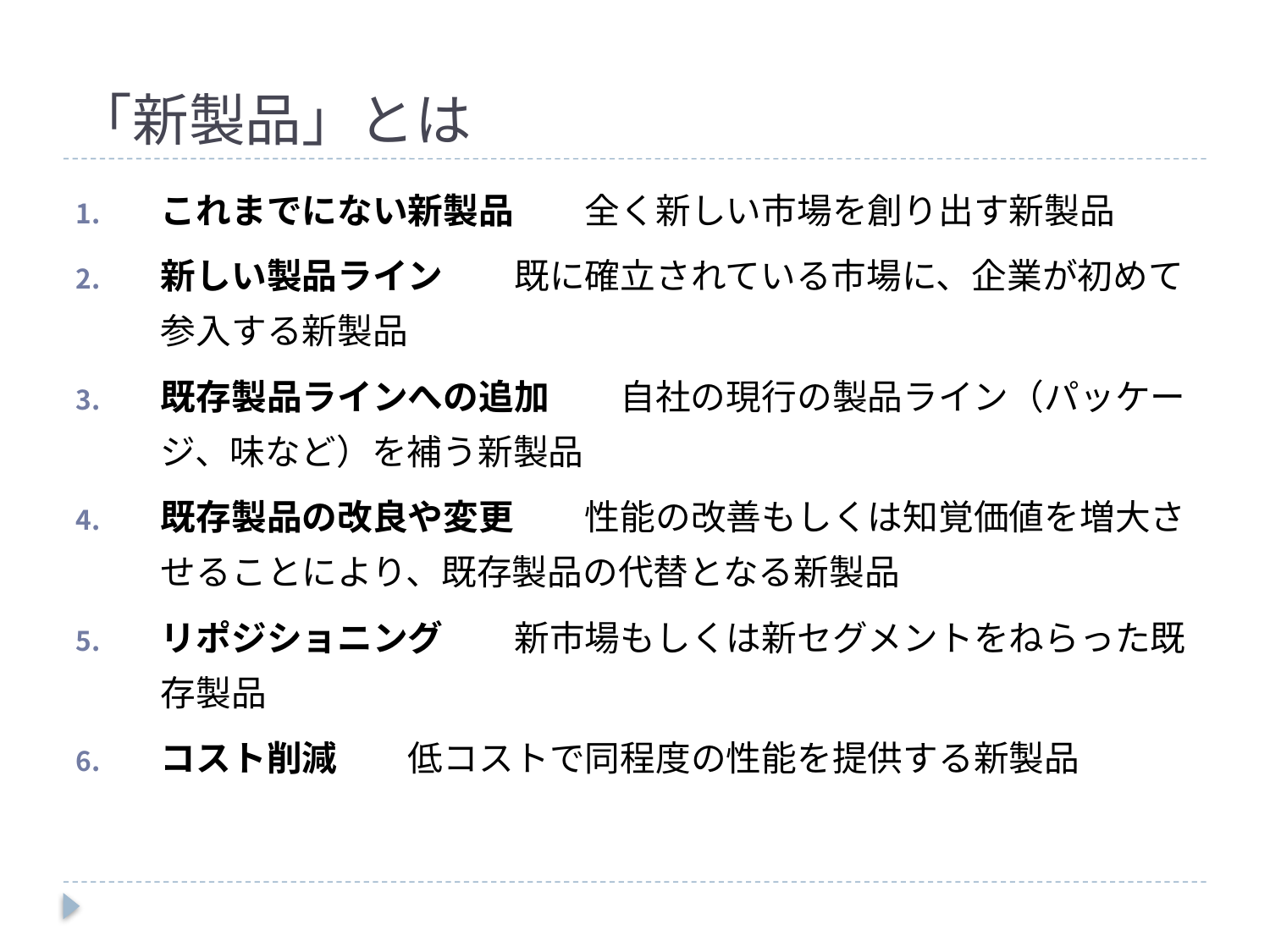

# 「新製品」とは
これまでにない新製品　　全く新しい市場を創り出す新製品
新しい製品ライン　　既に確立されている市場に、企業が初めて参入する新製品
既存製品ラインへの追加　　自社の現行の製品ライン（パッケージ、味など）を補う新製品
既存製品の改良や変更　　性能の改善もしくは知覚価値を増大させることにより、既存製品の代替となる新製品
リポジショニング　　新市場もしくは新セグメントをねらった既存製品
コスト削減　　低コストで同程度の性能を提供する新製品